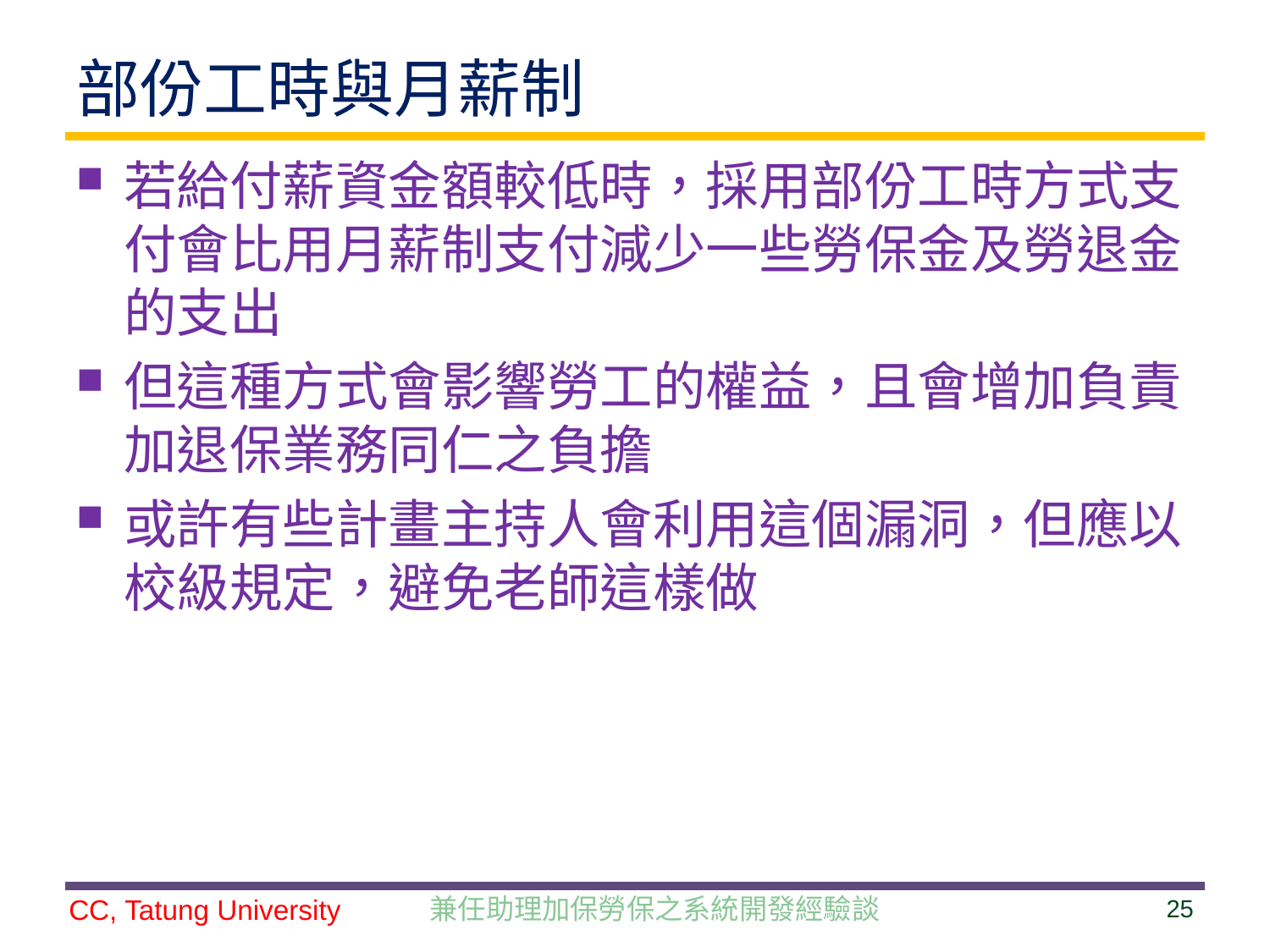

# 部份工時與月薪制
若給付薪資金額較低時，採用部份工時方式支付會比用月薪制支付減少一些勞保金及勞退金的支出
但這種方式會影響勞工的權益，且會增加負責加退保業務同仁之負擔
或許有些計畫主持人會利用這個漏洞，但應以校級規定，避免老師這樣做

兼任助理加保勞保之系統開發經驗談
25